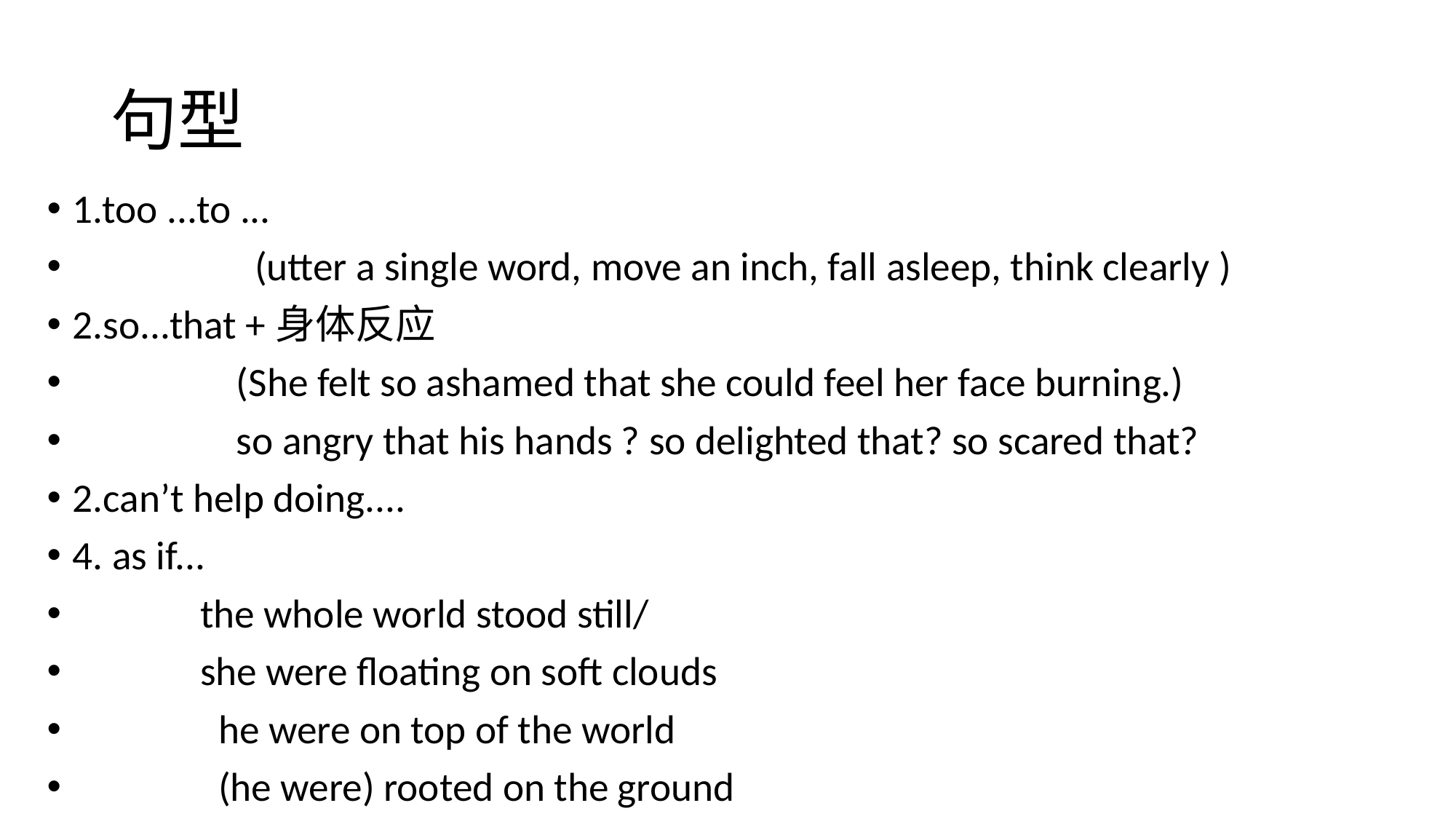

# 句型
1.too ...to ...
                    (utter a single word, move an inch, fall asleep, think clearly )
2.so...that +身体反应
                  (She felt so ashamed that she could feel her face burning.)
                  so angry that his hands ? so delighted that? so scared that?
2.can’t help doing....
4. as if...
              the whole world stood still/
              she were floating on soft clouds
                he were on top of the world
                (he were) rooted on the ground